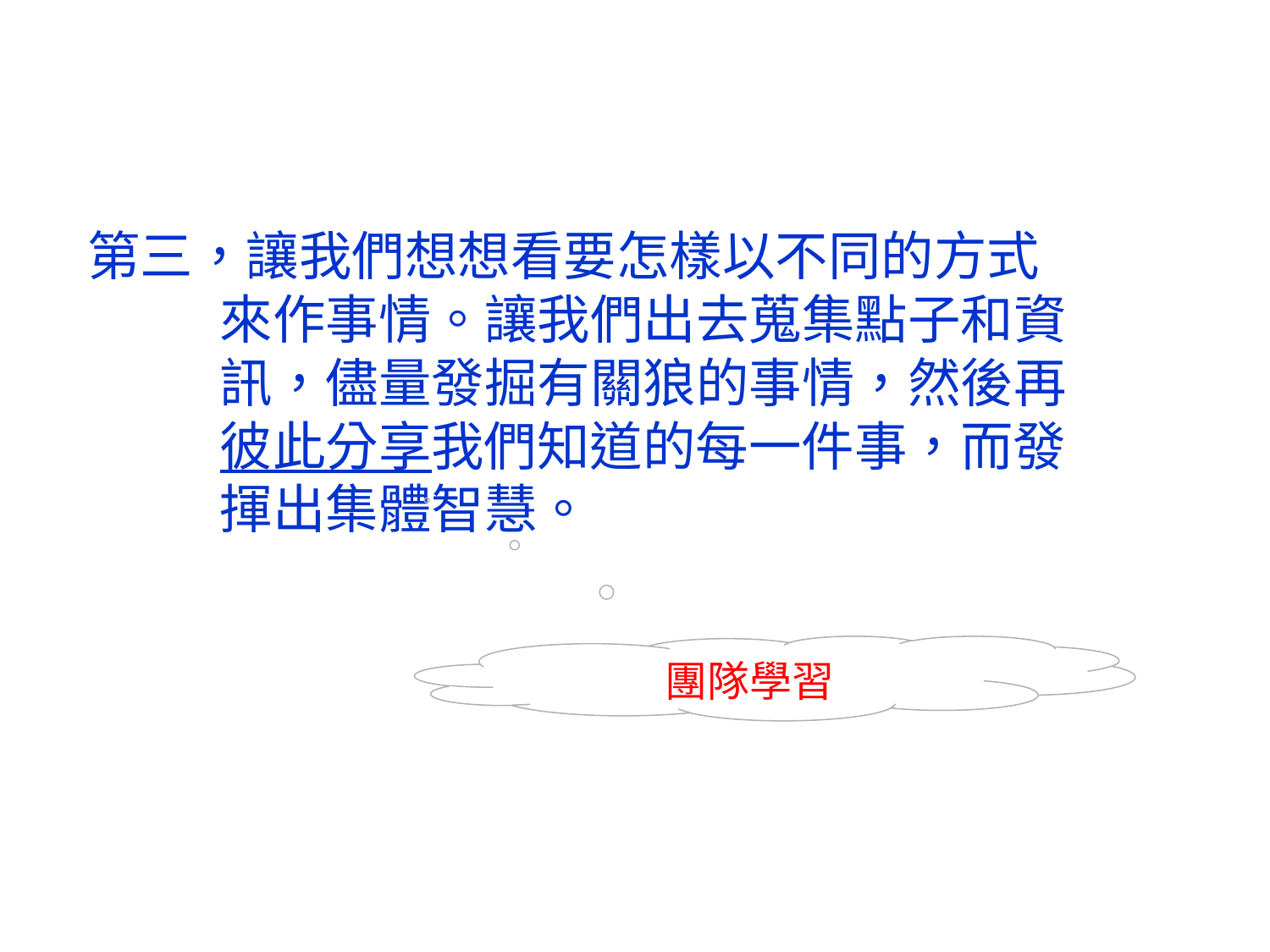

第三，讓我們想想看要怎樣以不同的方式來作事情。讓我們出去蒐集點子和資訊，儘量發掘有關狼的事情，然後再彼此分享我們知道的每一件事，而發揮出集體智慧。
團隊學習